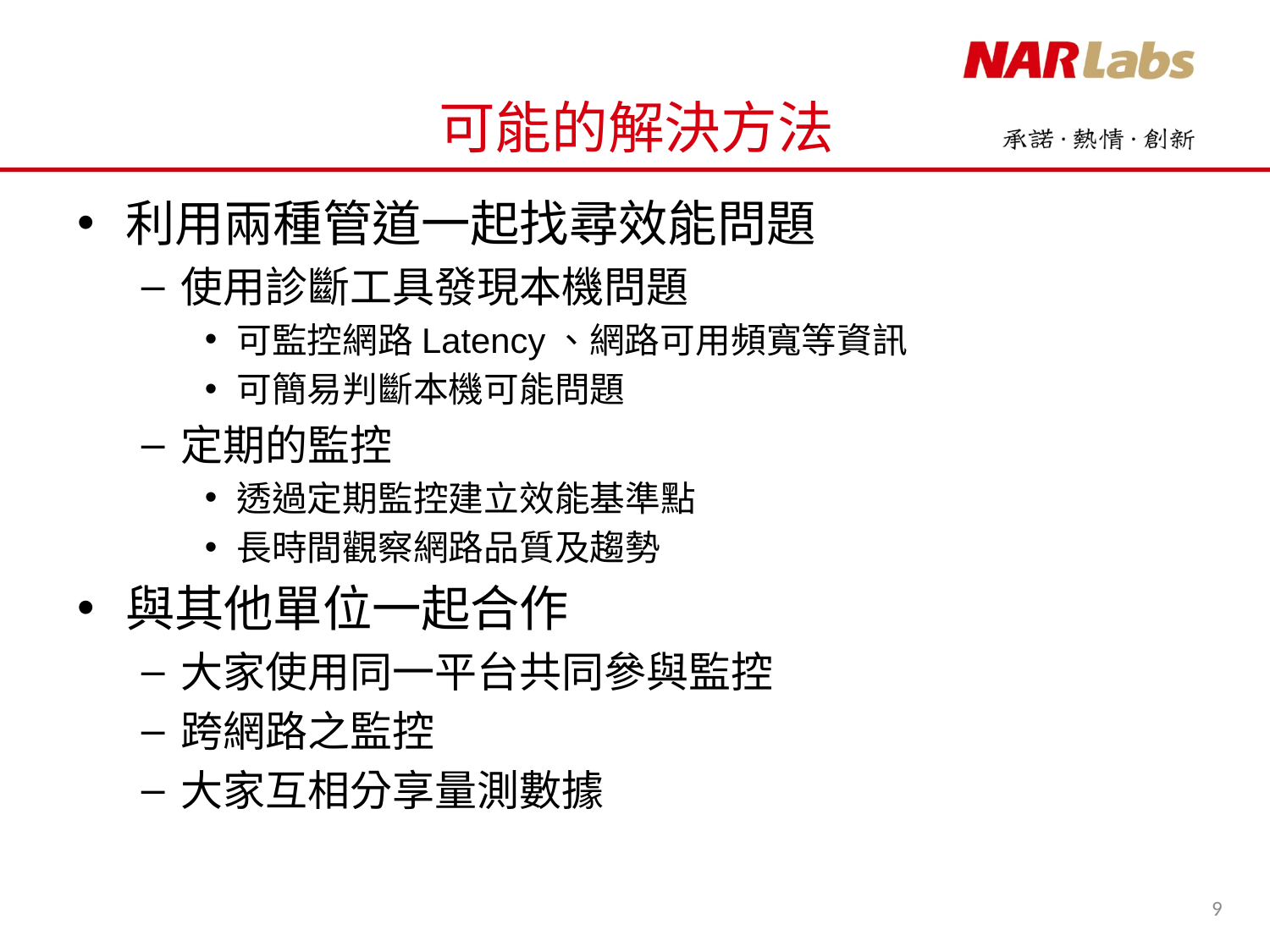

# 可能的解決方法
利用兩種管道一起找尋效能問題
使用診斷工具發現本機問題
可監控網路Latency、網路可用頻寬等資訊
可簡易判斷本機可能問題
定期的監控
透過定期監控建立效能基準點
長時間觀察網路品質及趨勢
與其他單位一起合作
大家使用同一平台共同參與監控
跨網路之監控
大家互相分享量測數據

9